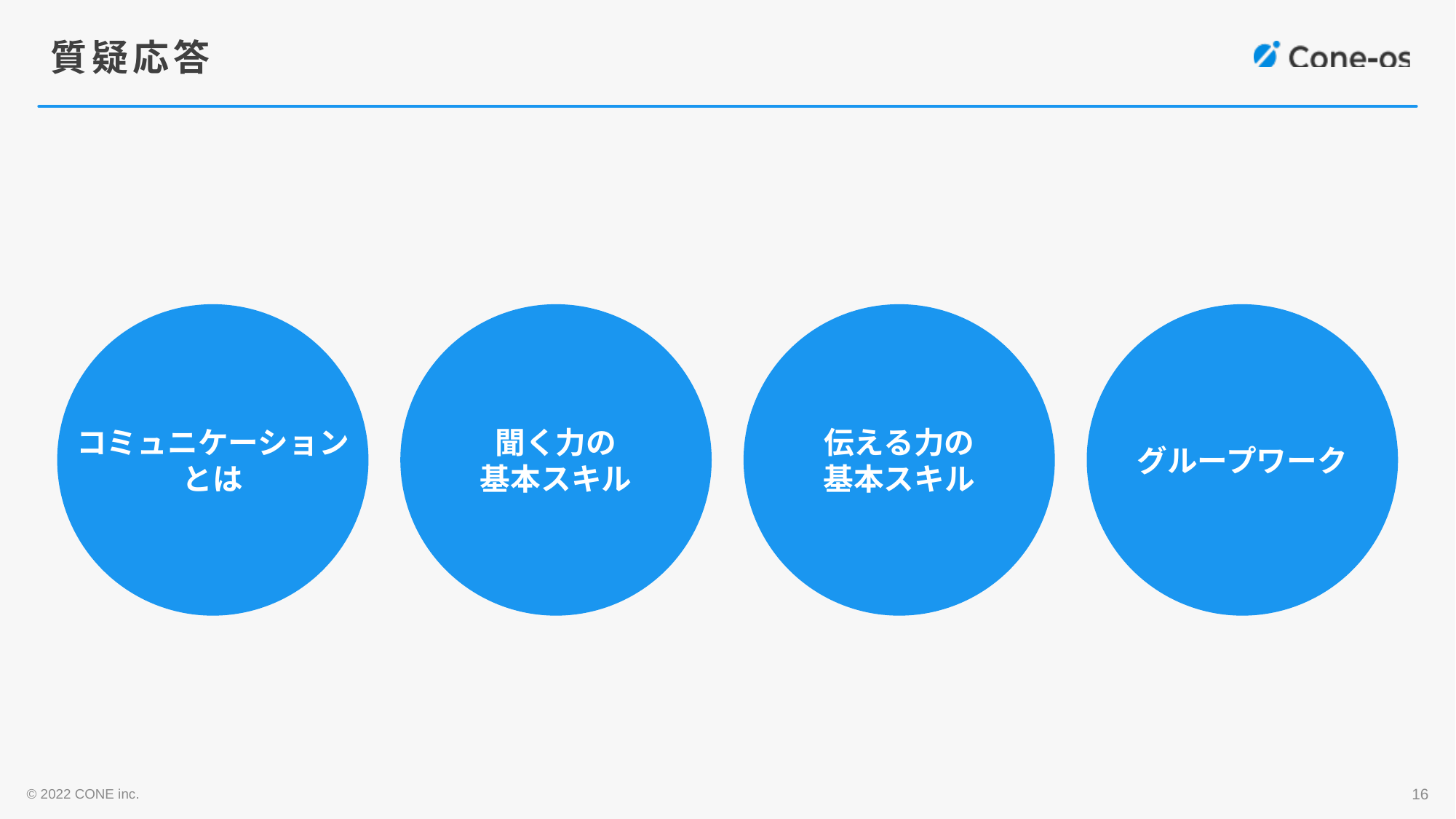

# 質疑応答
コミュニケーション
とは
聞く力の
基本スキル
伝える力の
基本スキル
グループワーク
16
© 2022 CONE inc.